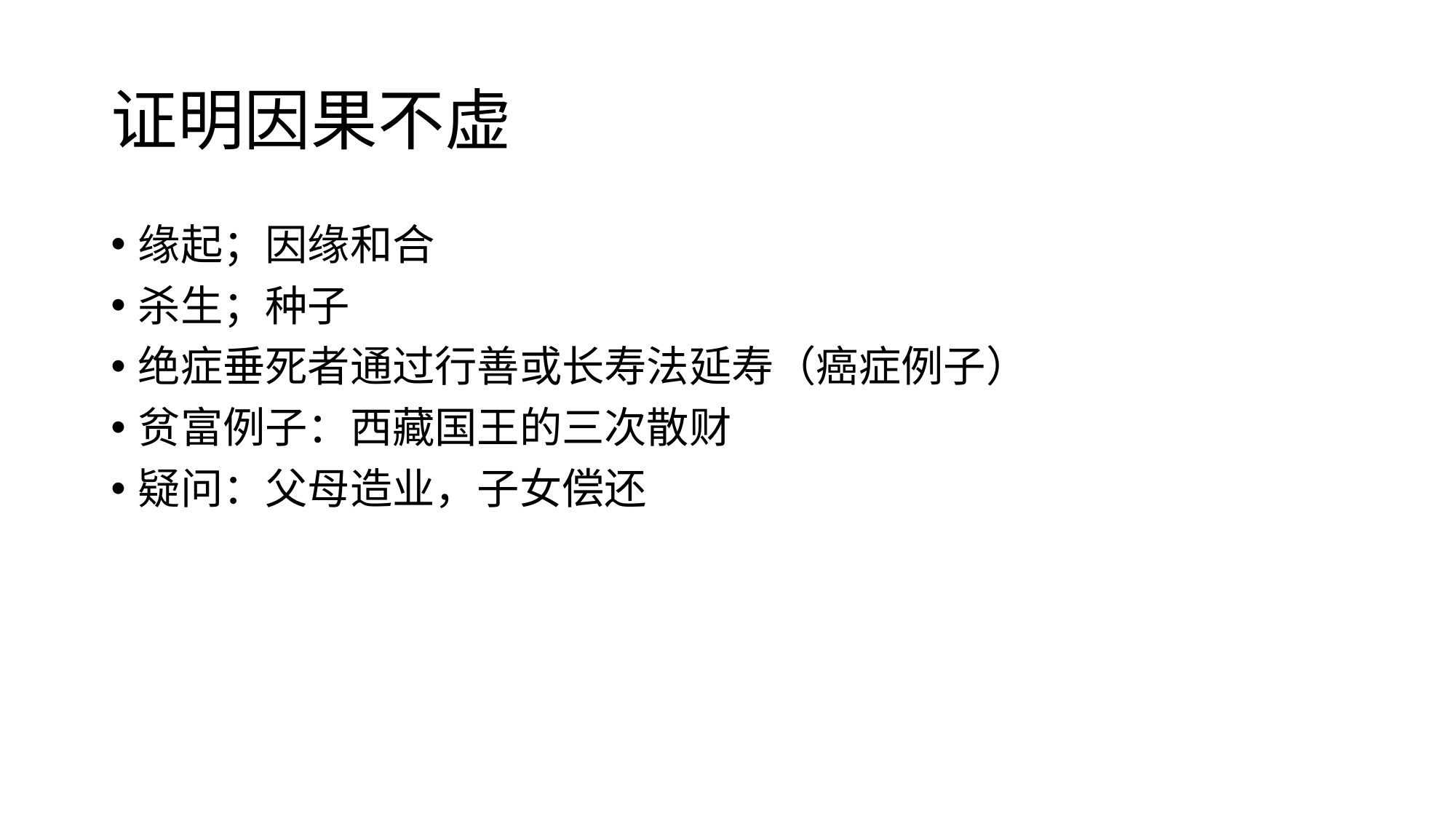

# 证明因果不虚
缘起；因缘和合
杀生；种子
绝症垂死者通过行善或长寿法延寿（癌症例子）
贫富例子：西藏国王的三次散财
疑问：父母造业，子女偿还